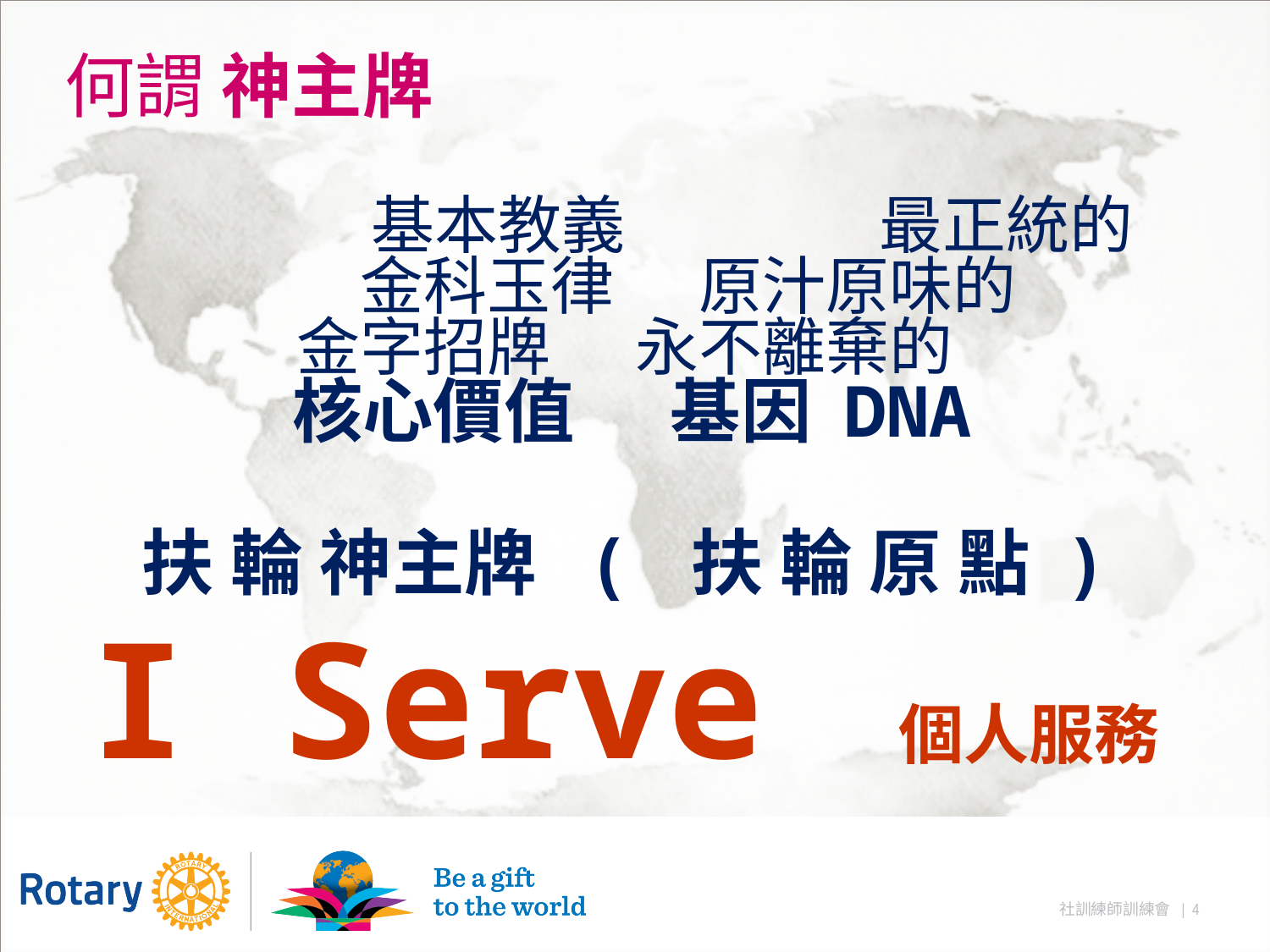

# 何謂 神主牌
		基本教義		最正統的
	金科玉律      原汁原味的
金字招牌      永不離棄的
 核心價值      基因 DNA
扶 輪 神主牌  ( 扶 輪 原 點 )
I Serve 個人服務